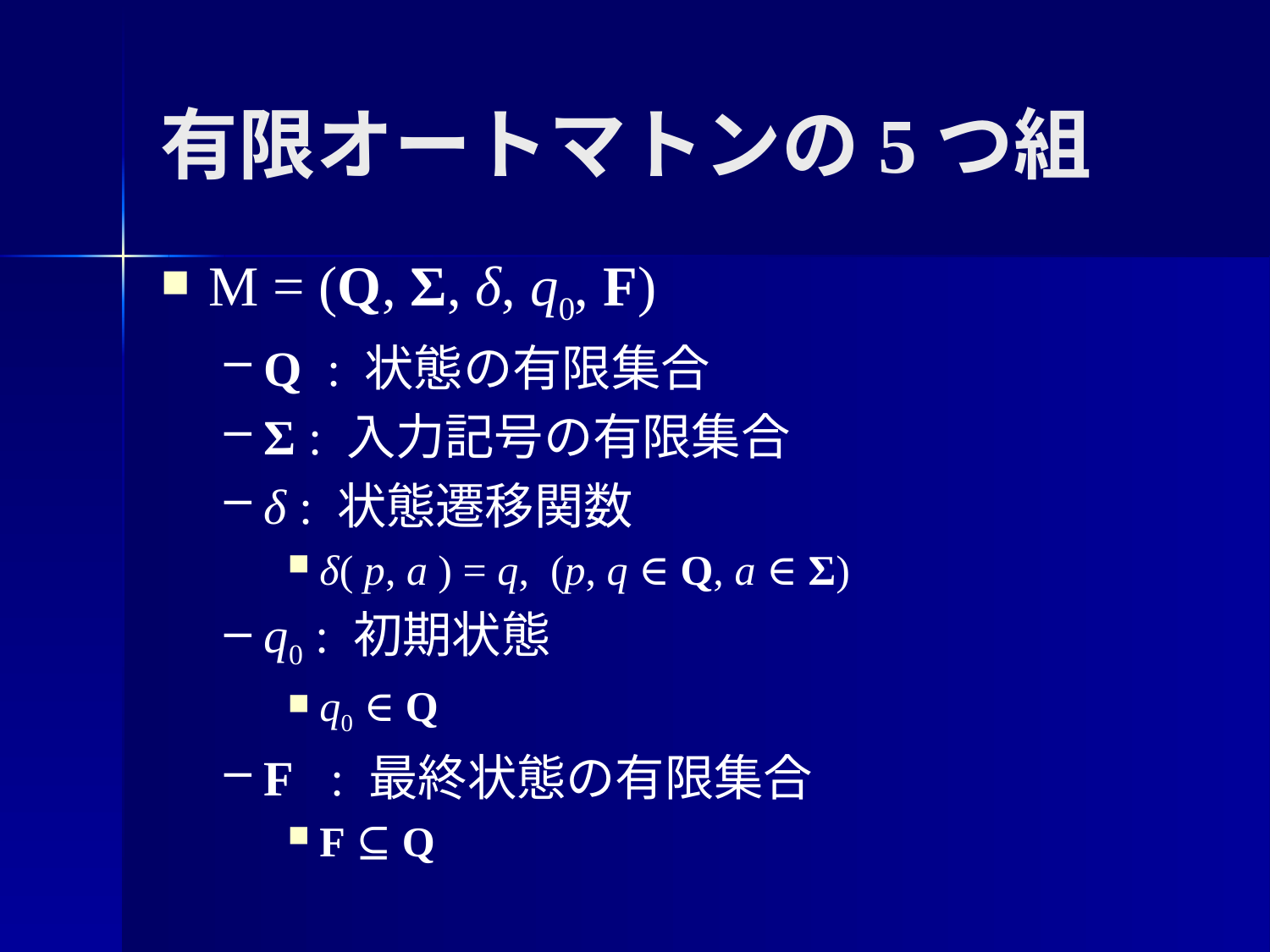

# 有限オートマトンの5つ組
M = (Q, Σ, δ, q0, F)
Q  : 状態の有限集合
Σ : 入力記号の有限集合
δ : 状態遷移関数
δ( p, a ) = q,  (p, q ∈ Q, a ∈ Σ)
q0 : 初期状態
q0 ∈ Q
F   : 最終状態の有限集合
F ⊆ Q